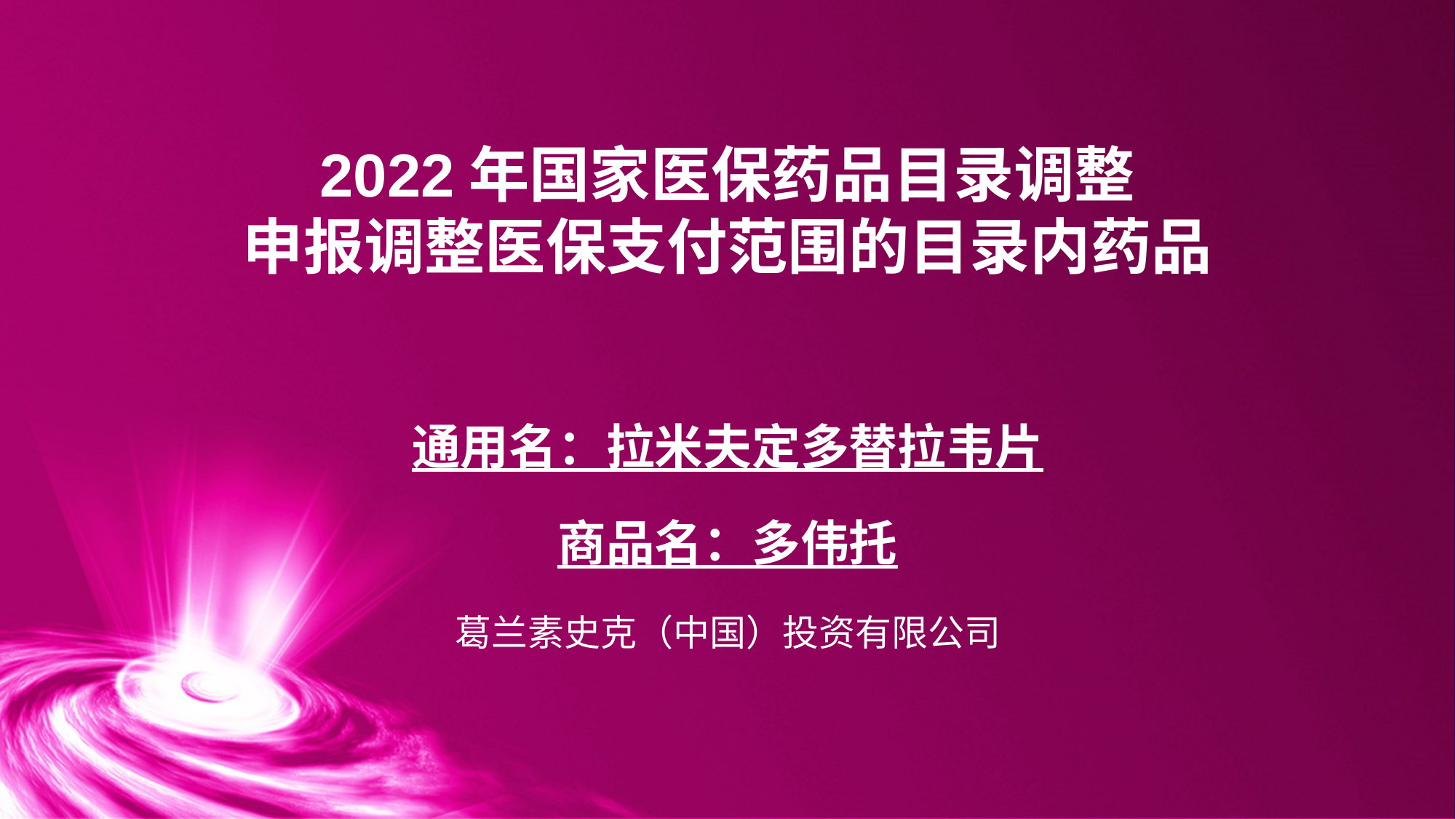

2022年国家医保药品目录调整
申报调整医保支付范围的目录内药品

通用名：拉米夫定多替拉韦片
商品名：多伟托
葛兰素史克（中国）投资有限公司